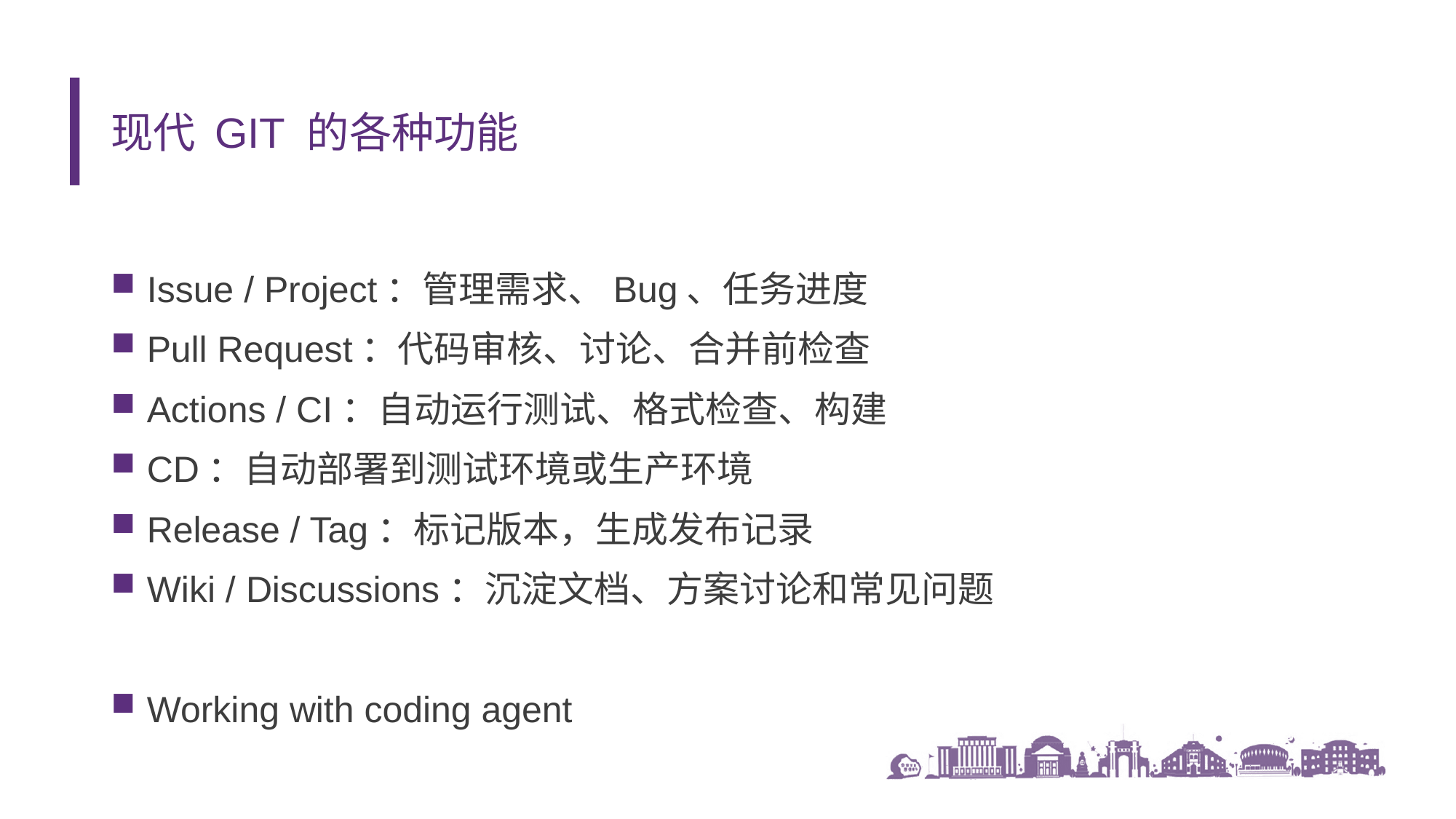

# 现代 Git 的各种功能
Issue / Project：管理需求、Bug、任务进度
Pull Request：代码审核、讨论、合并前检查
Actions / CI：自动运行测试、格式检查、构建
CD：自动部署到测试环境或生产环境
Release / Tag：标记版本，生成发布记录
Wiki / Discussions：沉淀文档、方案讨论和常见问题

Working with coding agent